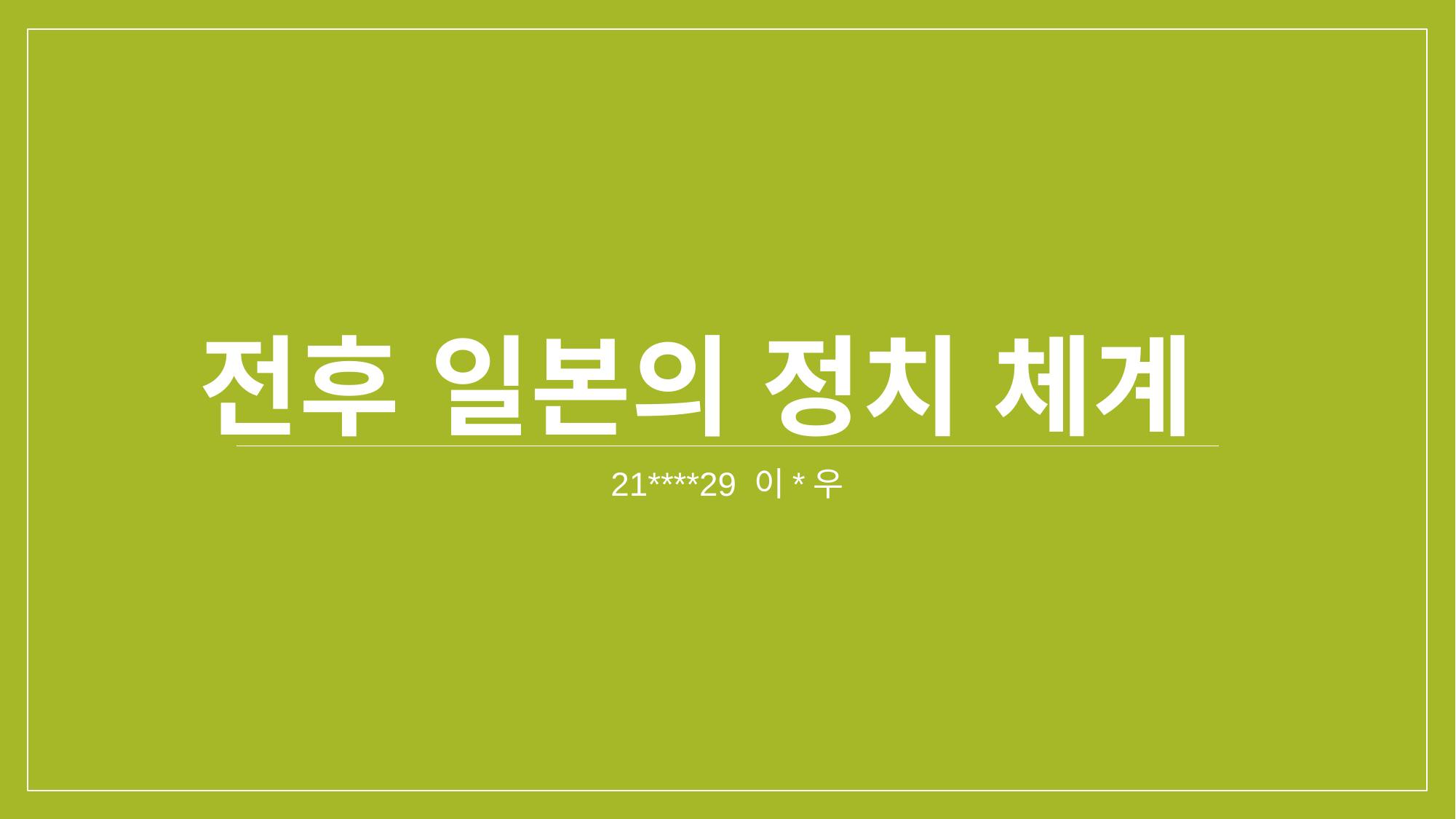

# 전후 일본의 정치 체계
21****29 이*우